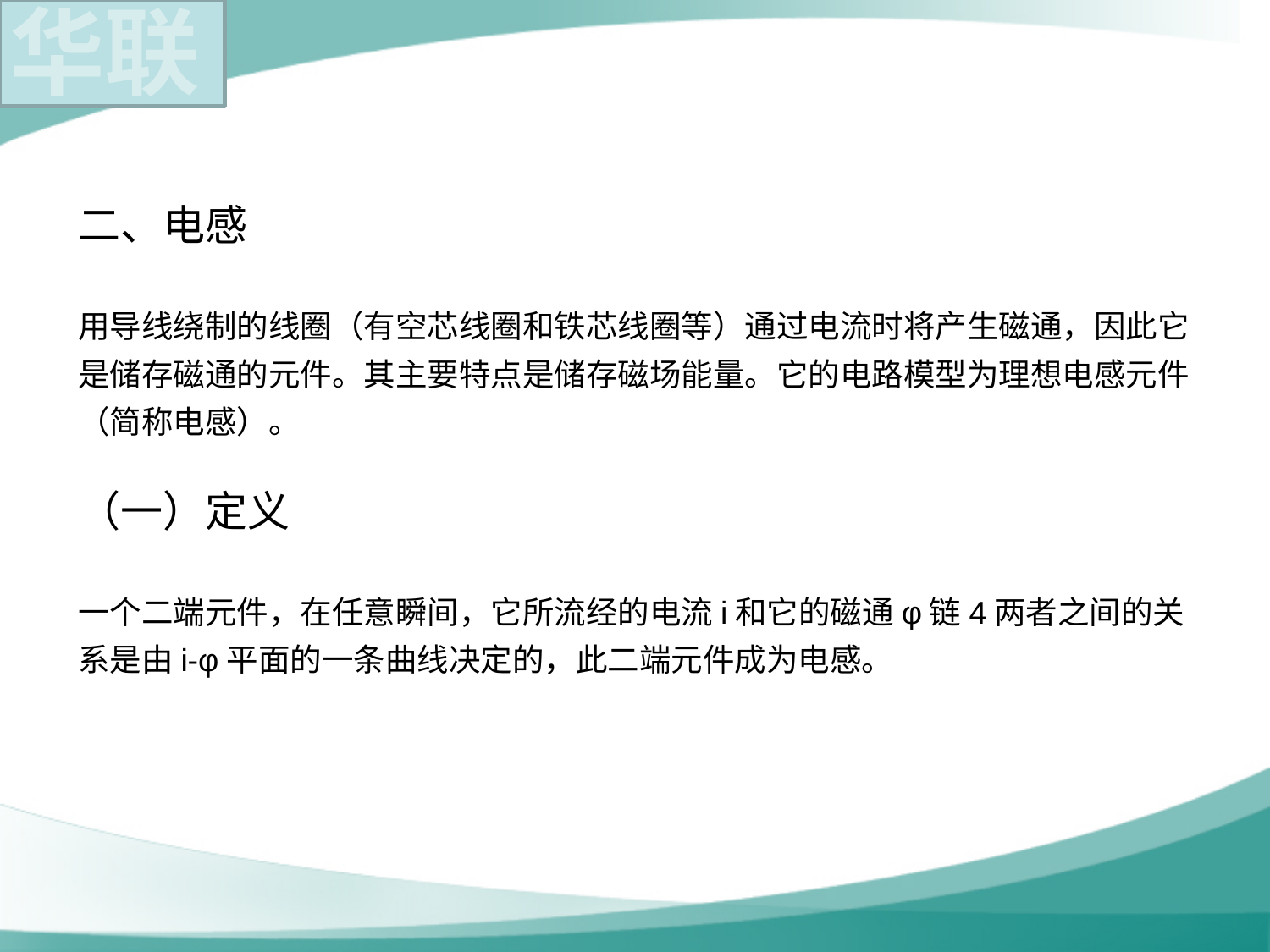

二、电感
用导线绕制的线圈（有空芯线圈和铁芯线圈等）通过电流时将产生磁通，因此它是储存磁通的元件。其主要特点是储存磁场能量。它的电路模型为理想电感元件（简称电感）。

（一）定义

一个二端元件，在任意瞬间，它所流经的电流i和它的磁通φ链4两者之间的关系是由i-φ平面的一条曲线决定的，此二端元件成为电感。